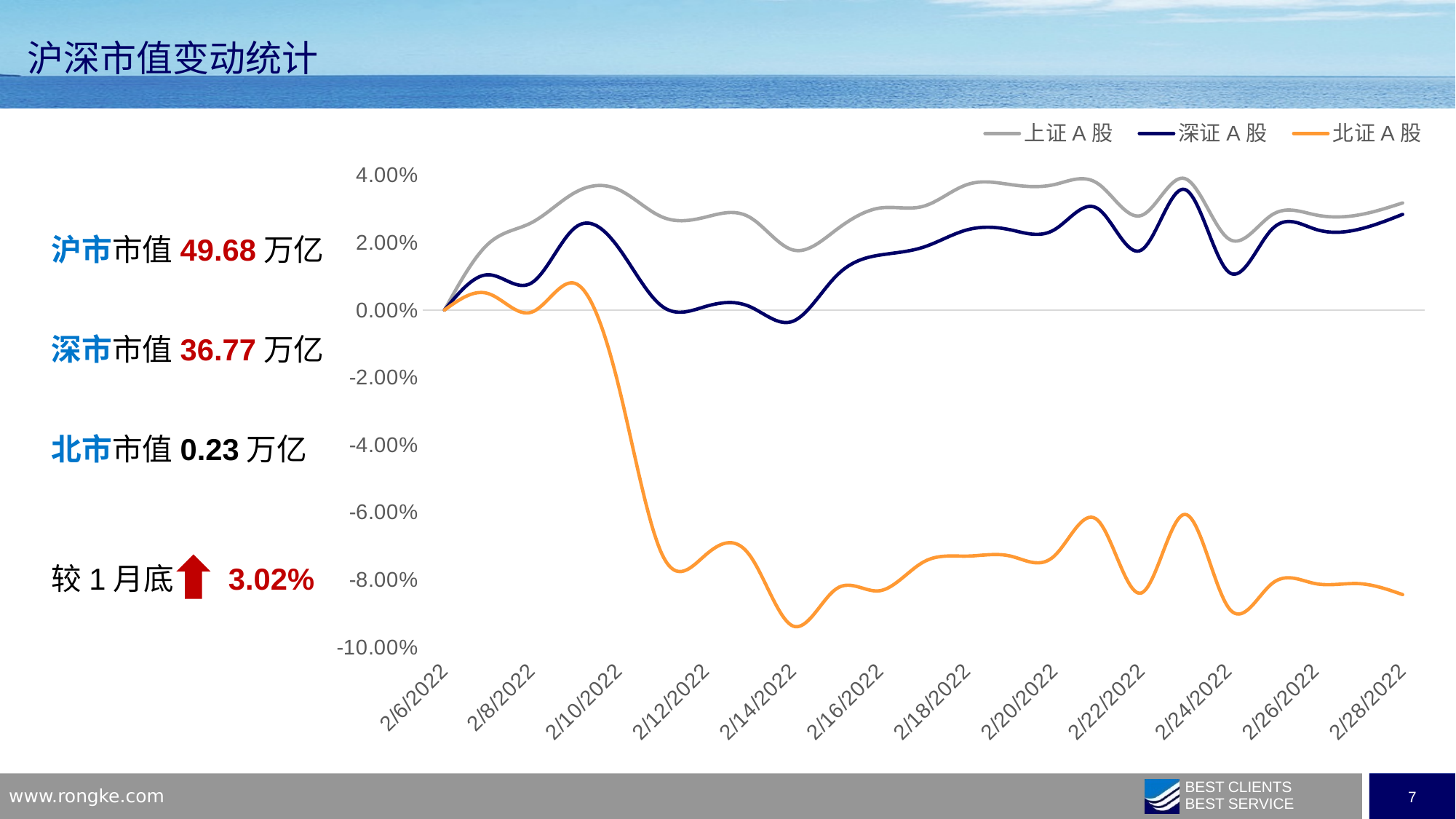

沪深市值变动统计

### Chart

| Category | 上证A股 | 深证A股 | 北证A股 |
|---|---|---|---|
| 44598 | 0.0 | 0.0 | 0.0 |
| 44599 | 0.019559700012958148 | 0.010451195525797763 | 0.004891962912082715 |
| 44600 | 0.025902839710658876 | 0.008035008336737093 | -0.0006438628253163658 |
| 44601 | 0.03485277994084246 | 0.024447867149583802 | 0.007891165899280406 |
| 44602 | 0.03567397597929123 | 0.01839152643767994 | -0.022601039353342567 |
| 44603 | 0.02756146365171519 | 0.0010652570200000433 | -0.07257416966961816 |
| 44604 | 0.02756146365171519 | 0.0010652570200000433 | -0.07257416966961816 |
| 44605 | 0.02756146365171519 | 0.0010652570200000433 | -0.07257416966961816 |
| 44606 | 0.017803213416842656 | -0.0033441099901895255 | -0.09369658774658618 |
| 44607 | 0.02382580042002691 | 0.010158630060708829 | -0.08264130573796791 |
| 44608 | 0.030237721802714557 | 0.016300471529790972 | -0.08322741507581988 |
| 44609 | 0.03076838544530691 | 0.018637573890127213 | -0.0747074313050684 |
| 44610 | 0.03718085308764074 | 0.023763267958385015 | -0.07297769038480861 |
| 44611 | 0.03718085308764074 | 0.023763267958385015 | -0.07297769038480861 |
| 44612 | 0.03718085308764074 | 0.023763267958385015 | -0.07297769038480861 |
| 44613 | 0.03751393924411728 | 0.030086672807507542 | -0.06233815589910474 |
| 44614 | 0.028019011383337622 | 0.017758449765111983 | -0.08391629623949282 |
| 44615 | 0.038978262836721456 | 0.03573922051017897 | -0.06059045743752878 |
| 44616 | 0.021150847618864432 | 0.01132947026010478 | -0.08821513690683358 |
| 44617 | 0.02819974431932515 | 0.023940562664671372 | -0.08113602277848131 |
| 44618 | 0.02819974431932515 | 0.023940562664671372 | -0.08113602277848131 |
| 44619 | 0.02819974431932515 | 0.023940562664671372 | -0.08113602277848131 |
| 44620 | 0.031744358838796005 | 0.02835521608389513 | -0.08438139275387857 |
沪市市值49.68万亿
深市市值36.77万亿
北市市值0.23万亿
较1月底       3.02%